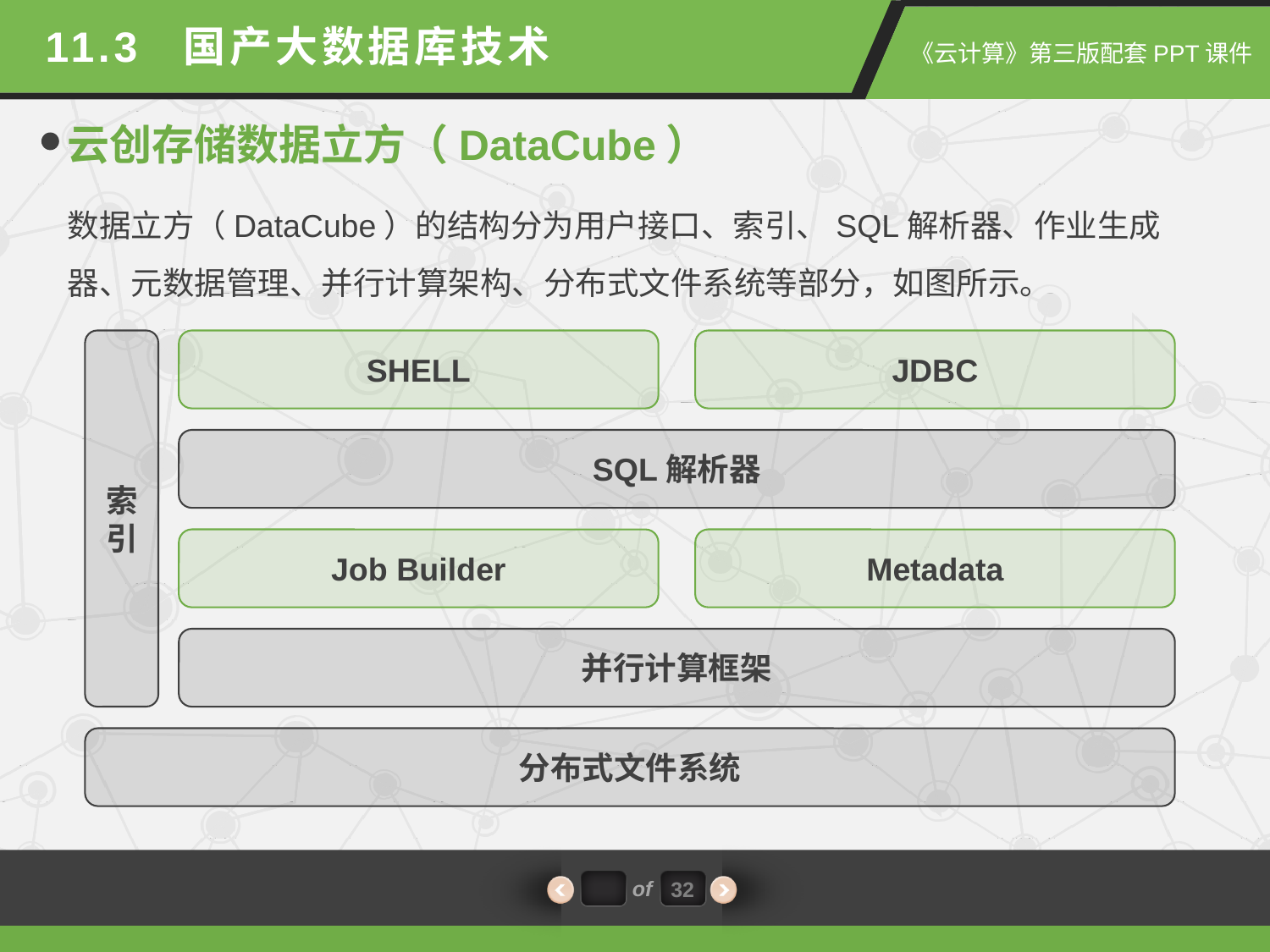

11.3  国产大数据库技术
云创存储数据立方（DataCube）

数据立方（DataCube）的结构分为用户接口、索引、SQL解析器、作业生成器、元数据管理、并行计算架构、分布式文件系统等部分，如图所示。
索
引
SHELL
JDBC
SQL解析器
Job Builder
Metadata
并行计算框架
分布式文件系统
15